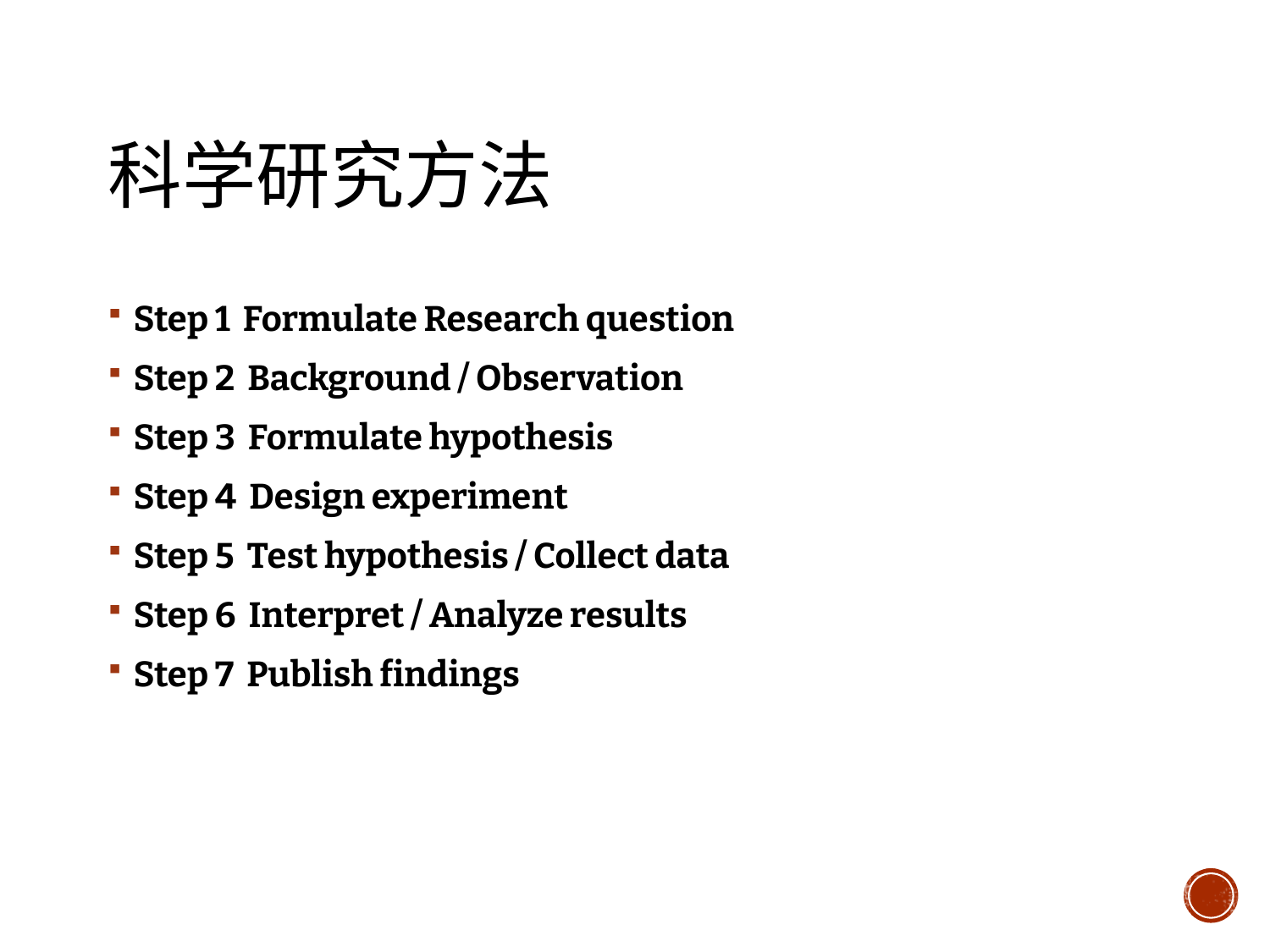

# 科学研究方法
Step 1  Formulate Research question
Step 2  Background / Observation
Step 3  Formulate hypothesis
Step 4  Design experiment
Step 5  Test hypothesis / Collect data
Step 6  Interpret / Analyze results
Step 7  Publish findings